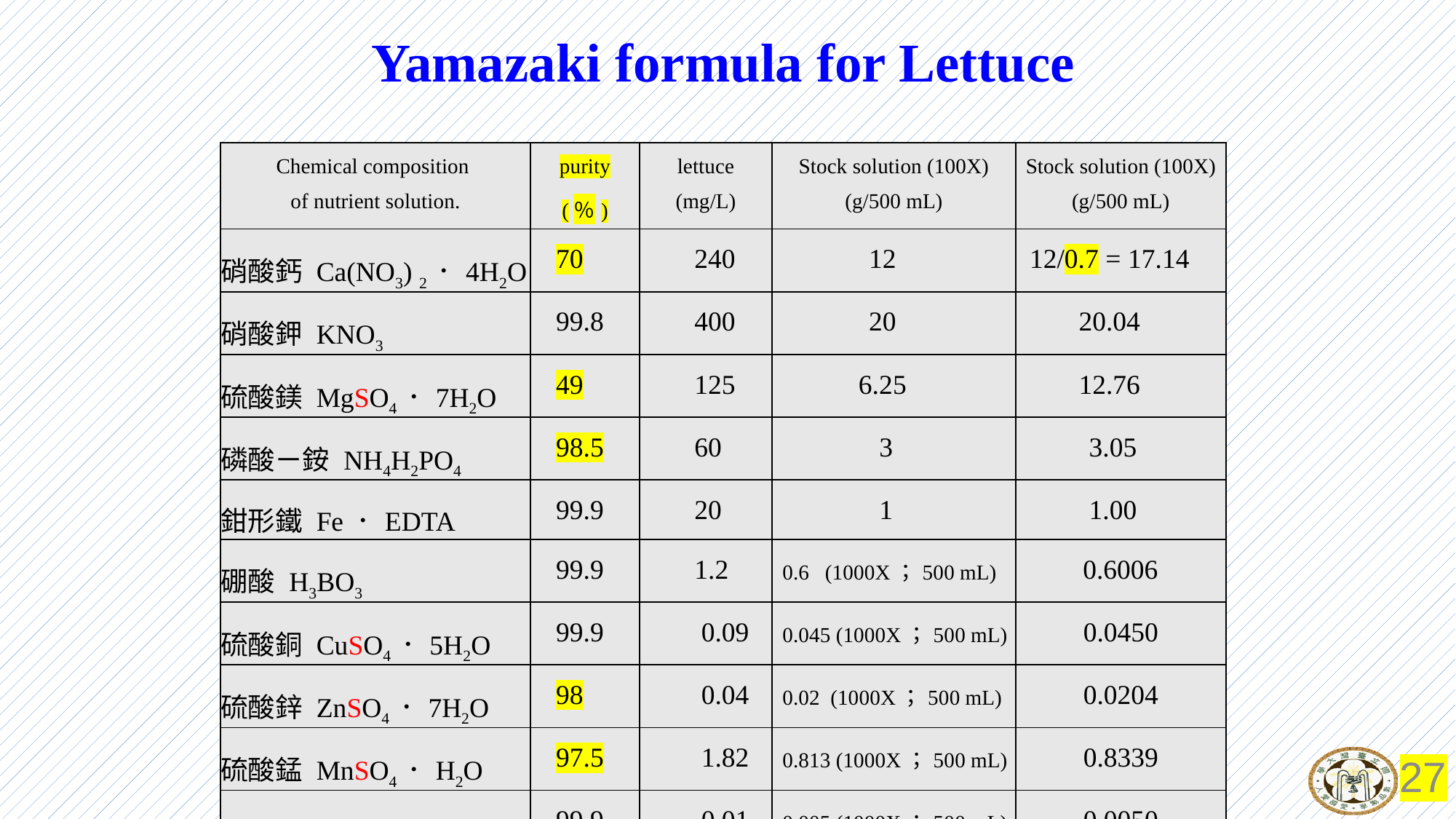

# Yamazaki formula for Lettuce
| Chemical composition of nutrient solution. | purity (％) | lettuce (mg/L) | Stock solution (100X) (g/500 mL) | Stock solution (100X) (g/500 mL) |
| --- | --- | --- | --- | --- |
| 硝酸鈣 Ca(NO3) 2．4H2O | 70 | 240 | 12 | 12/0.7 = 17.14 |
| 硝酸鉀 KNO3 | 99.8 | 400 | 20 | 20.04 |
| 硫酸鎂 MgSO4．7H2O | 49 | 125 | 6.25 | 12.76 |
| 磷酸ㄧ銨 NH4H2PO4 | 98.5 | 60 | 3 | 3.05 |
| 鉗形鐵 Fe．EDTA | 99.9 | 20 | 1 | 1.00 |
| 硼酸 H3BO3 | 99.9 | 1.2 | 0.6 (1000X；500 mL) | 0.6006 |
| 硫酸銅 CuSO4．5H2O | 99.9 | 0.09 | 0.045 (1000X；500 mL) | 0.0450 |
| 硫酸鋅 ZnSO4．7H2O | 98 | 0.04 | 0.02 (1000X；500 mL) | 0.0204 |
| 硫酸錳 MnSO4．H2O | 97.5 | 1.82 | 0.813 (1000X；500 mL) | 0.8339 |
| 鉬酸鈉 NaMoO4．2H2O | 99.9 | 0.01 | 0.005 (1000X；500 mL) | 0.0050 |
27